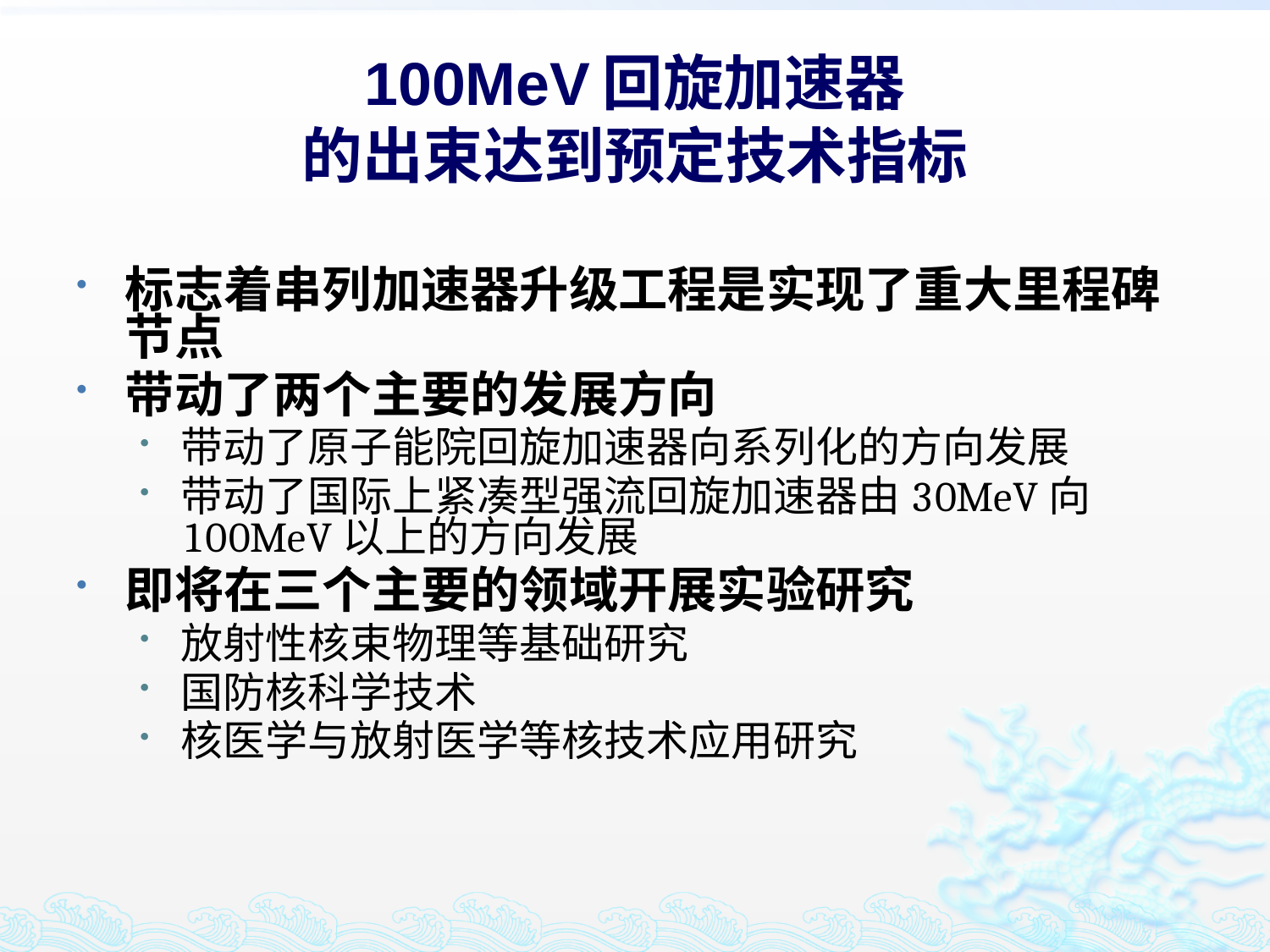

# 100MeV回旋加速器 的出束达到预定技术指标
标志着串列加速器升级工程是实现了重大里程碑节点
带动了两个主要的发展方向
带动了原子能院回旋加速器向系列化的方向发展
带动了国际上紧凑型强流回旋加速器由30MeV向100MeV以上的方向发展
即将在三个主要的领域开展实验研究
放射性核束物理等基础研究
国防核科学技术
核医学与放射医学等核技术应用研究